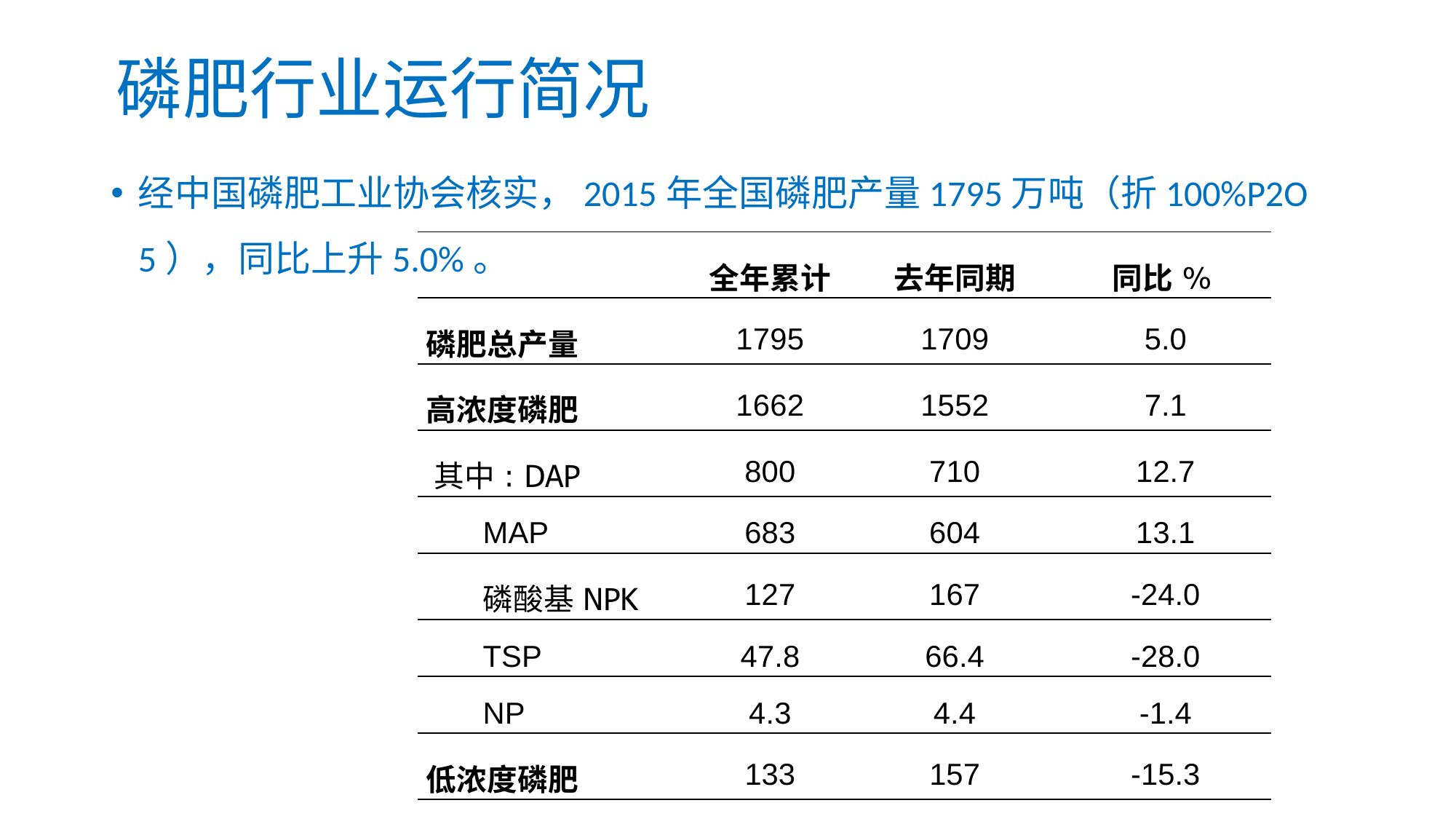

# 磷肥行业运行简况
经中国磷肥工业协会核实，2015年全国磷肥产量1795万吨（折100%P2O5），同比上升5.0%。
|  | 全年累计 | 去年同期 | 同比% |
| --- | --- | --- | --- |
| 磷肥总产量 | 1795 | 1709 | 5.0 |
| 高浓度磷肥 | 1662 | 1552 | 7.1 |
| 其中: DAP | 800 | 710 | 12.7 |
| MAP | 683 | 604 | 13.1 |
| 磷酸基NPK | 127 | 167 | -24.0 |
| TSP | 47.8 | 66.4 | -28.0 |
| NP | 4.3 | 4.4 | -1.4 |
| 低浓度磷肥 | 133 | 157 | -15.3 |